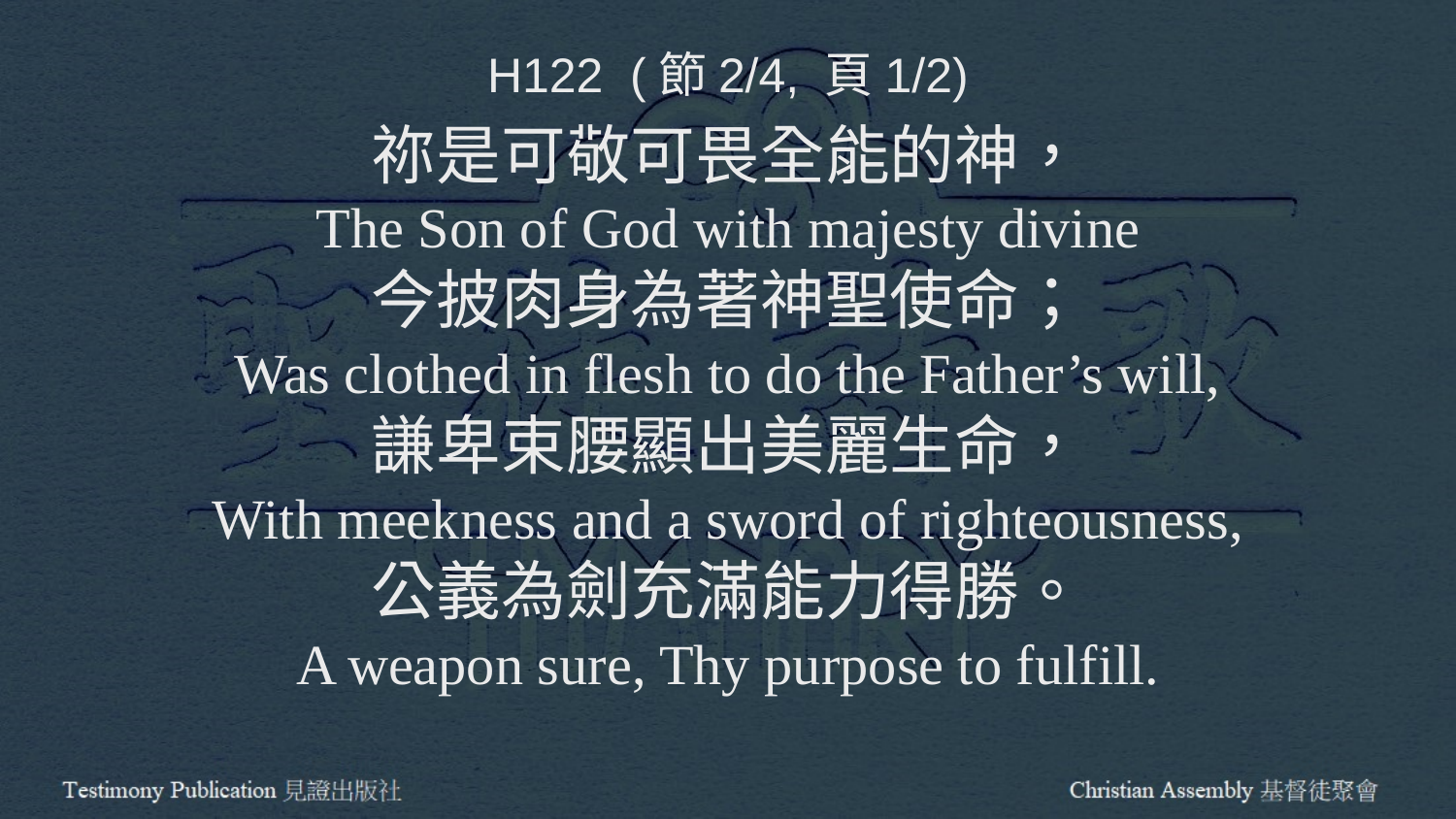

H122  (節2/4, 頁1/2)
祢是可敬可畏全能的神，
The Son of God with majesty divine
今披肉身為著神聖使命；
Was clothed in flesh to do the Father’s will,
謙卑束腰顯出美麗生命，
With meekness and a sword of righteousness,
公義為劍充滿能力得勝。
A weapon sure, Thy purpose to fulfill.